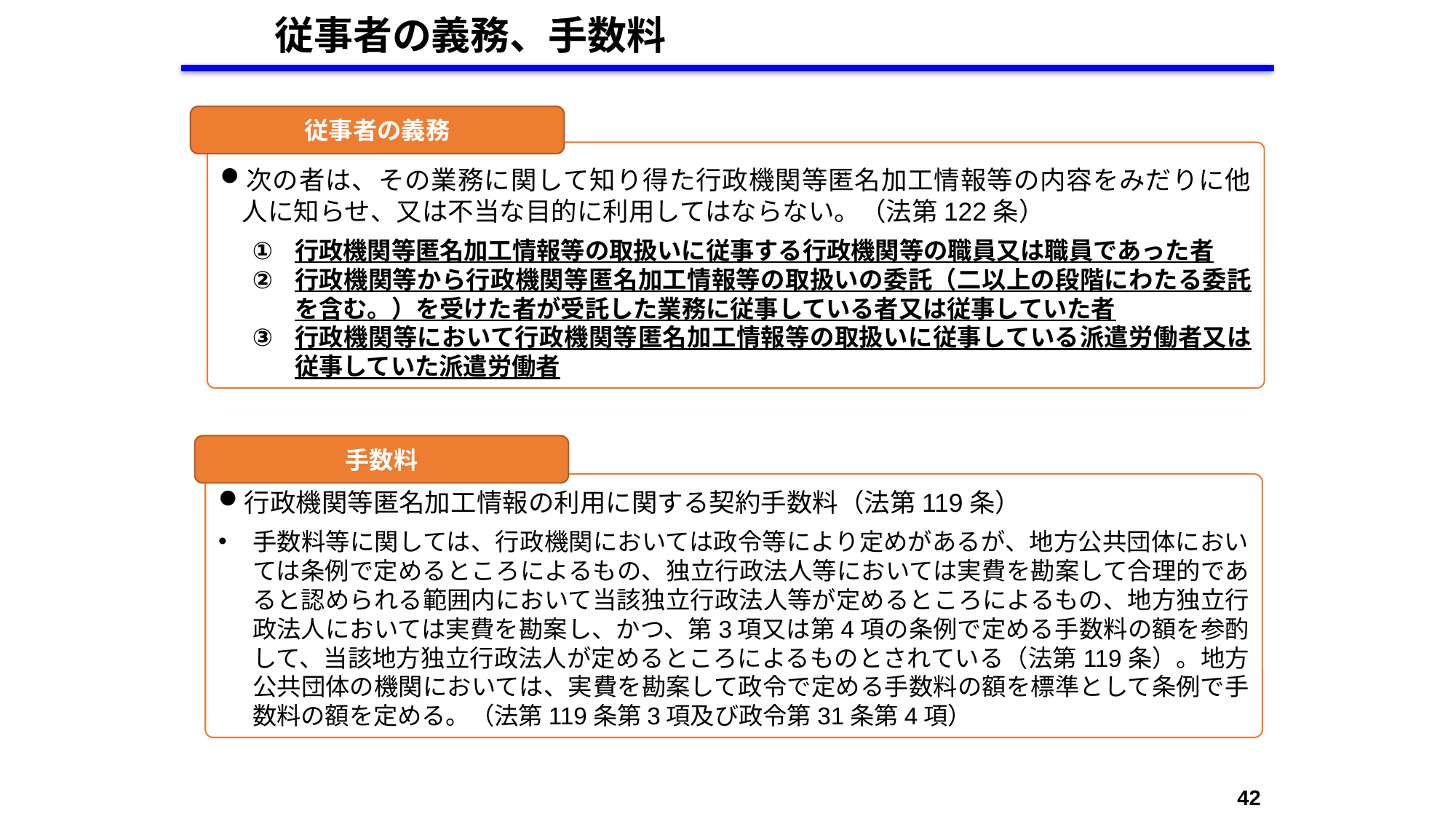

従事者の義務、手数料

従事者の義務
次の者は、その業務に関して知り得た行政機関等匿名加工情報等の内容をみだりに他人に知らせ、又は不当な目的に利用してはならない。（法第122条）
行政機関等匿名加工情報等の取扱いに従事する行政機関等の職員又は職員であった者
行政機関等から行政機関等匿名加工情報等の取扱いの委託（二以上の段階にわたる委託を含む。）を受けた者が受託した業務に従事している者又は従事していた者
行政機関等において行政機関等匿名加工情報等の取扱いに従事している派遣労働者又は従事していた派遣労働者
手数料
行政機関等匿名加工情報の利用に関する契約手数料（法第119条）
手数料等に関しては、行政機関においては政令等により定めがあるが、地方公共団体においては条例で定めるところによるもの、独立行政法人等においては実費を勘案して合理的であると認められる範囲内において当該独立行政法人等が定めるところによるもの、地方独立行政法人においては実費を勘案し、かつ、第3項又は第4項の条例で定める手数料の額を参酌して、当該地方独立行政法人が定めるところによるものとされている（法第119条）。地方公共団体の機関においては、実費を勘案して政令で定める手数料の額を標準として条例で手数料の額を定める。（法第119条第3項及び政令第31条第4項）
42